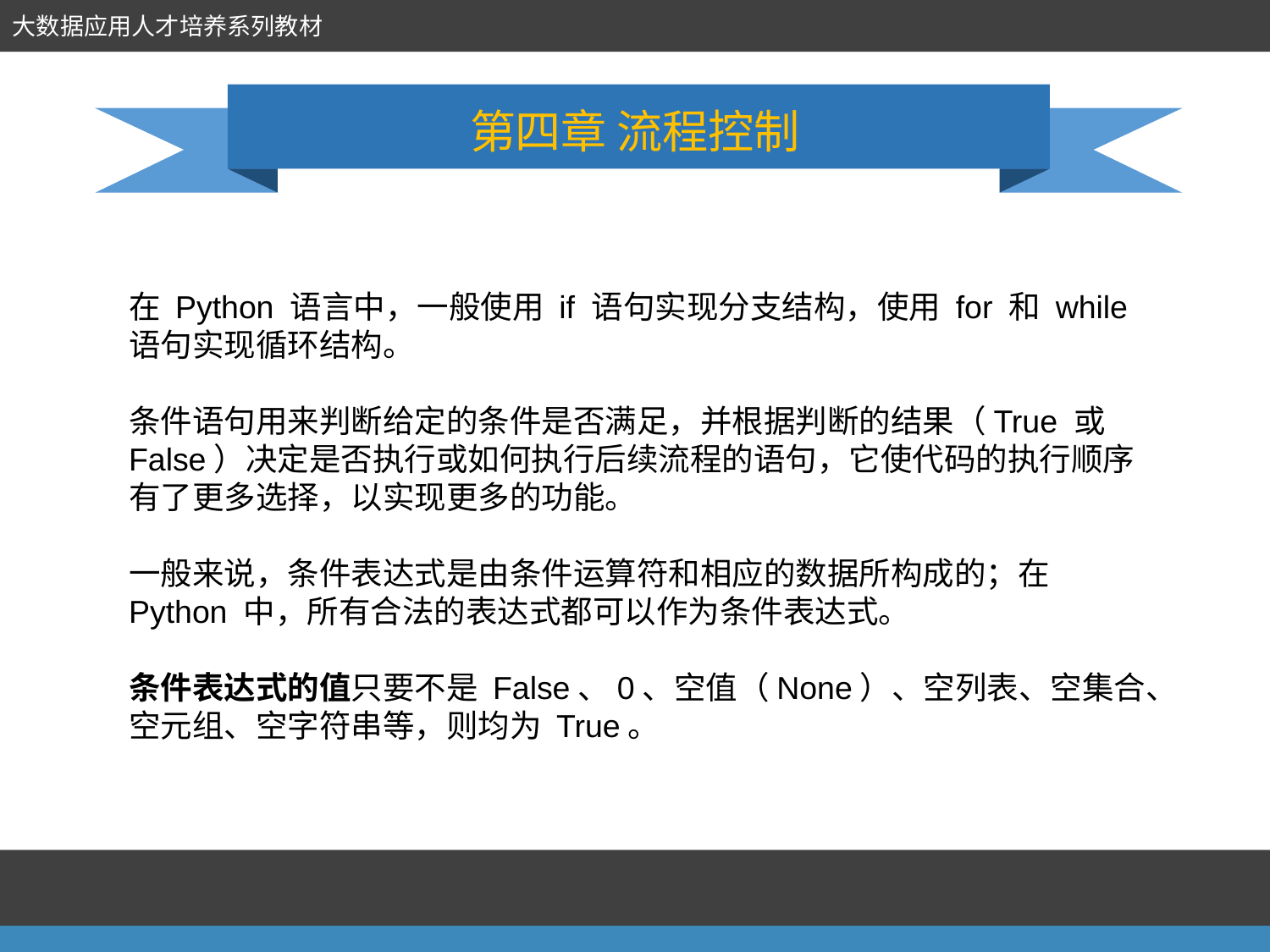

第四章 流程控制
在 Python 语言中，一般使用 if 语句实现分支结构，使用 for 和 while 语句实现循环结构。

条件语句用来判断给定的条件是否满足，并根据判断的结果（True 或 False）决定是否执行或如何执行后续流程的语句，它使代码的执行顺序有了更多选择，以实现更多的功能。

一般来说，条件表达式是由条件运算符和相应的数据所构成的；在 Python 中，所有合法的表达式都可以作为条件表达式。

条件表达式的值只要不是 False、0、空值（None）、空列表、空集合、空元组、空字符串等，则均为 True。